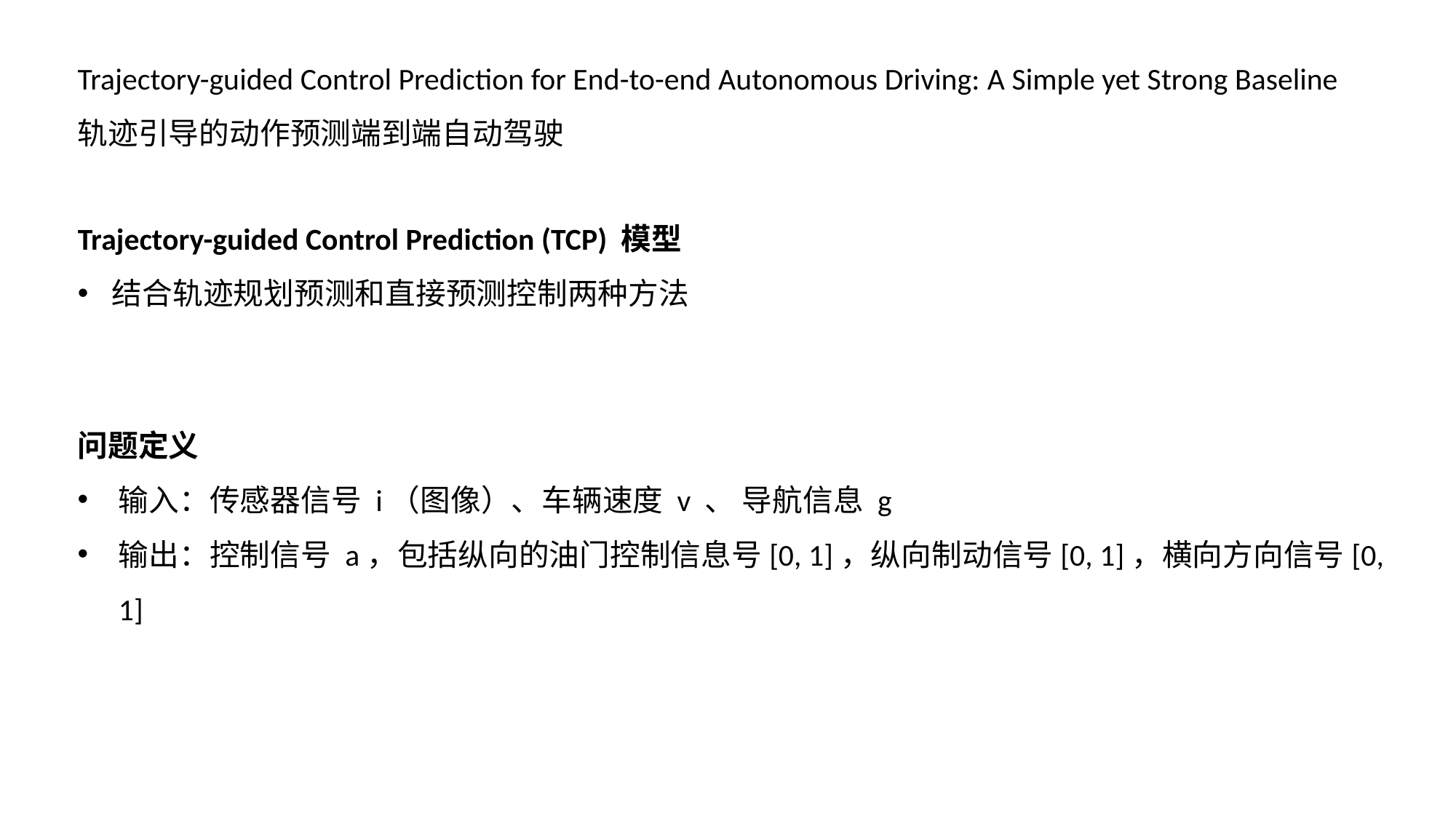

Trajectory-guided Control Prediction for End-to-end Autonomous Driving: A Simple yet Strong Baseline
轨迹引导的动作预测端到端自动驾驶
Trajectory-guided Control Prediction (TCP) 模型
结合轨迹规划预测和直接预测控制两种方法
问题定义
输入：传感器信号 i（图像）、车辆速度 v 、 导航信息 g
输出：控制信号 a，包括纵向的油门控制信息号[0, 1]，纵向制动信号[0, 1]，横向方向信号[0, 1]
2